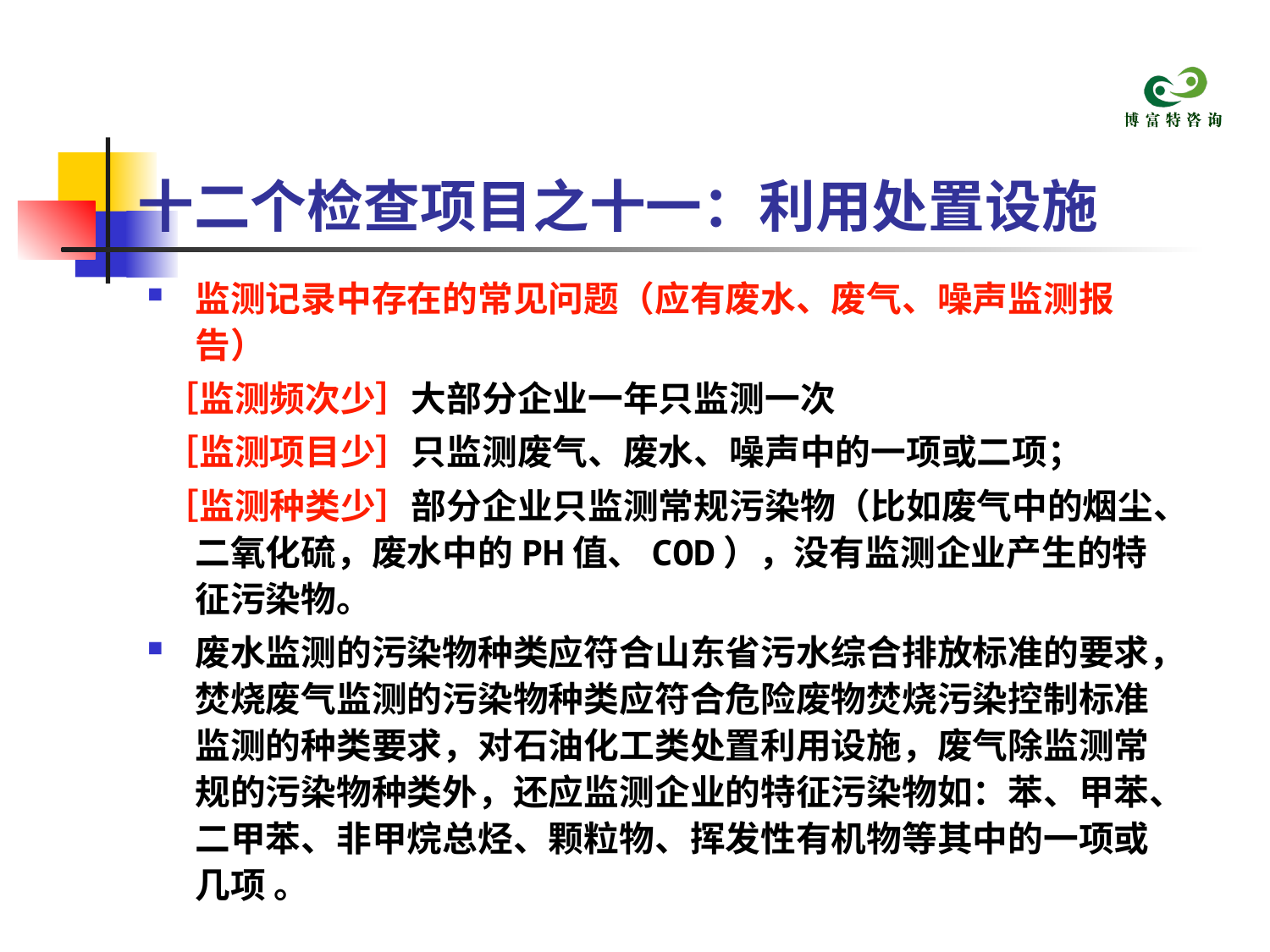

# 十二个检查项目之十一：利用处置设施
监测记录中存在的常见问题（应有废水、废气、噪声监测报告）
 ［监测频次少］大部分企业一年只监测一次
 ［监测项目少］只监测废气、废水、噪声中的一项或二项；
 ［监测种类少］部分企业只监测常规污染物（比如废气中的烟尘、二氧化硫，废水中的PH值、COD），没有监测企业产生的特征污染物。
废水监测的污染物种类应符合山东省污水综合排放标准的要求，焚烧废气监测的污染物种类应符合危险废物焚烧污染控制标准监测的种类要求，对石油化工类处置利用设施，废气除监测常规的污染物种类外，还应监测企业的特征污染物如：苯、甲苯、二甲苯、非甲烷总烃、颗粒物、挥发性有机物等其中的一项或几项 。